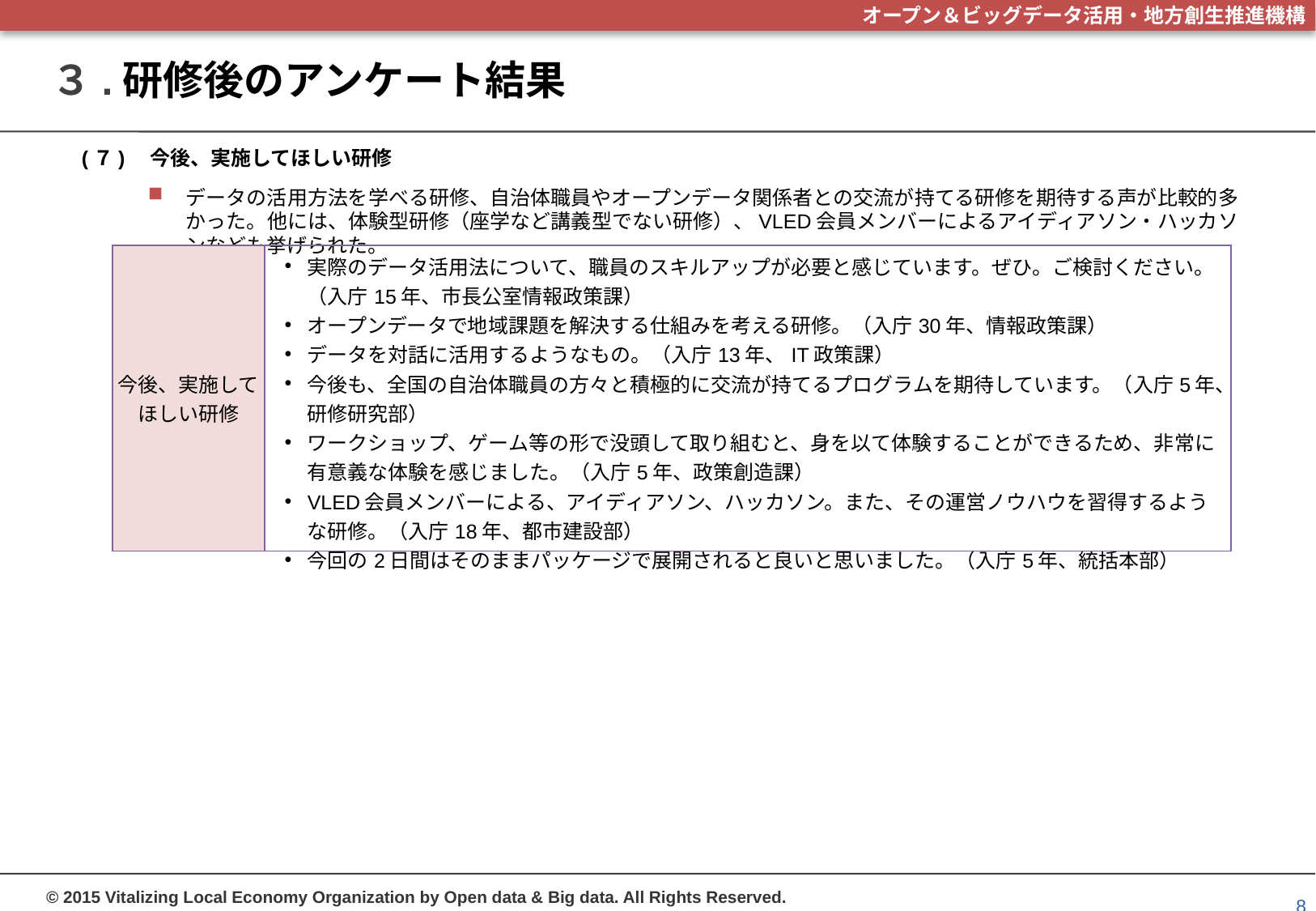

# ３.研修後のアンケート結果
(７)　今後、実施してほしい研修
データの活用方法を学べる研修、自治体職員やオープンデータ関係者との交流が持てる研修を期待する声が比較的多かった。他には、体験型研修（座学など講義型でない研修）、VLED会員メンバーによるアイディアソン・ハッカソンなども挙げられた。
| 今後、実施してほしい研修 | 実際のデータ活用法について、職員のスキルアップが必要と感じています。ぜひ。ご検討ください。（入庁15年、市長公室情報政策課） オープンデータで地域課題を解決する仕組みを考える研修。（入庁30年、情報政策課） データを対話に活用するようなもの。（入庁13年、IT政策課） 今後も、全国の自治体職員の方々と積極的に交流が持てるプログラムを期待しています。（入庁5年、研修研究部） ワークショップ、ゲーム等の形で没頭して取り組むと、身を以て体験することができるため、非常に有意義な体験を感じました。（入庁5年、政策創造課） VLED会員メンバーによる、アイディアソン、ハッカソン。また、その運営ノウハウを習得するような研修。（入庁18年、都市建設部） 今回の2日間はそのままパッケージで展開されると良いと思いました。（入庁5年、統括本部） |
| --- | --- |
8